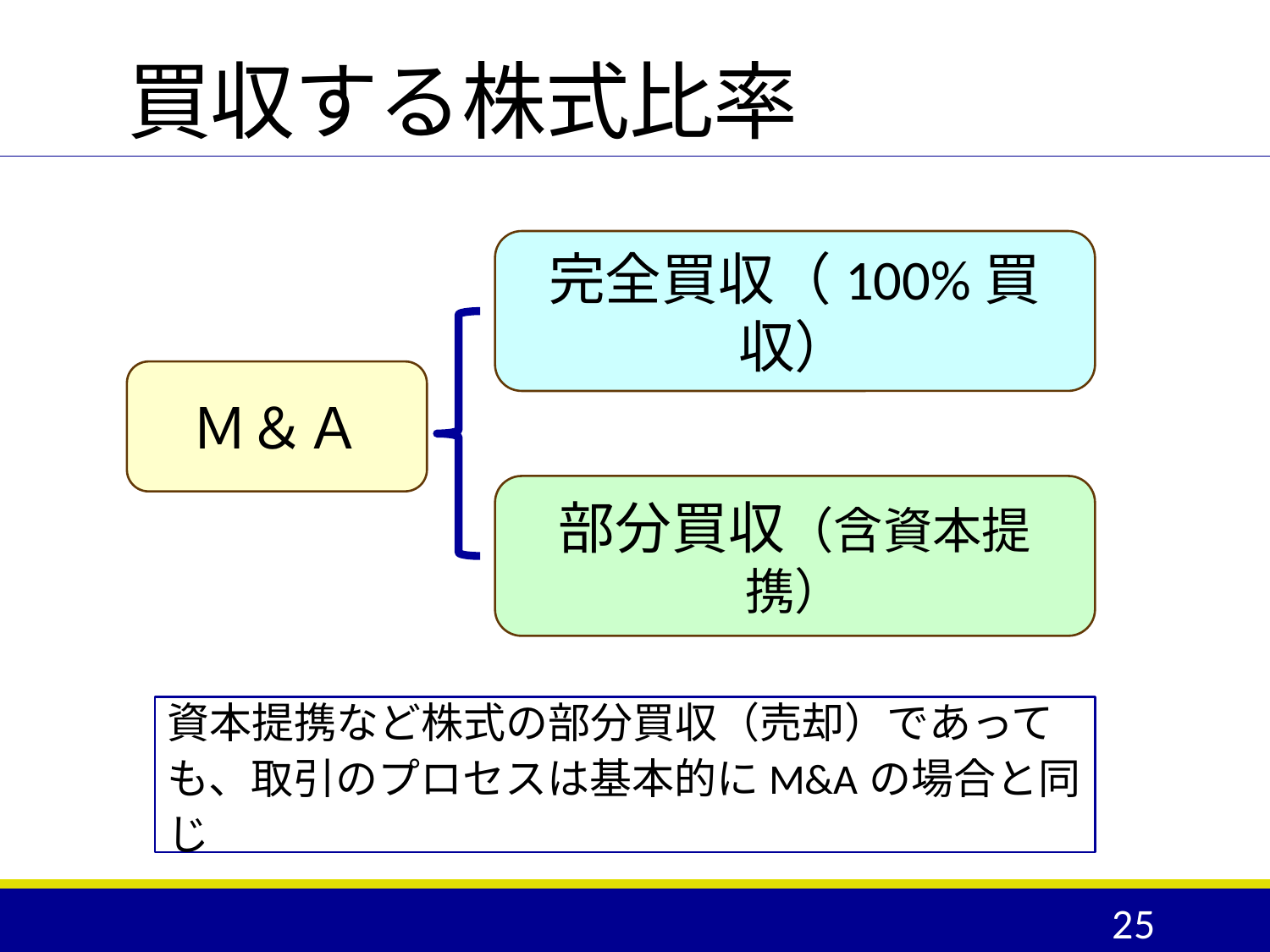

# 買収する株式比率
完全買収（100%買収）

Ｍ＆Ａ
部分買収（含資本提携）
資本提携など株式の部分買収（売却）であっても、取引のプロセスは基本的にM&Aの場合と同じ
25